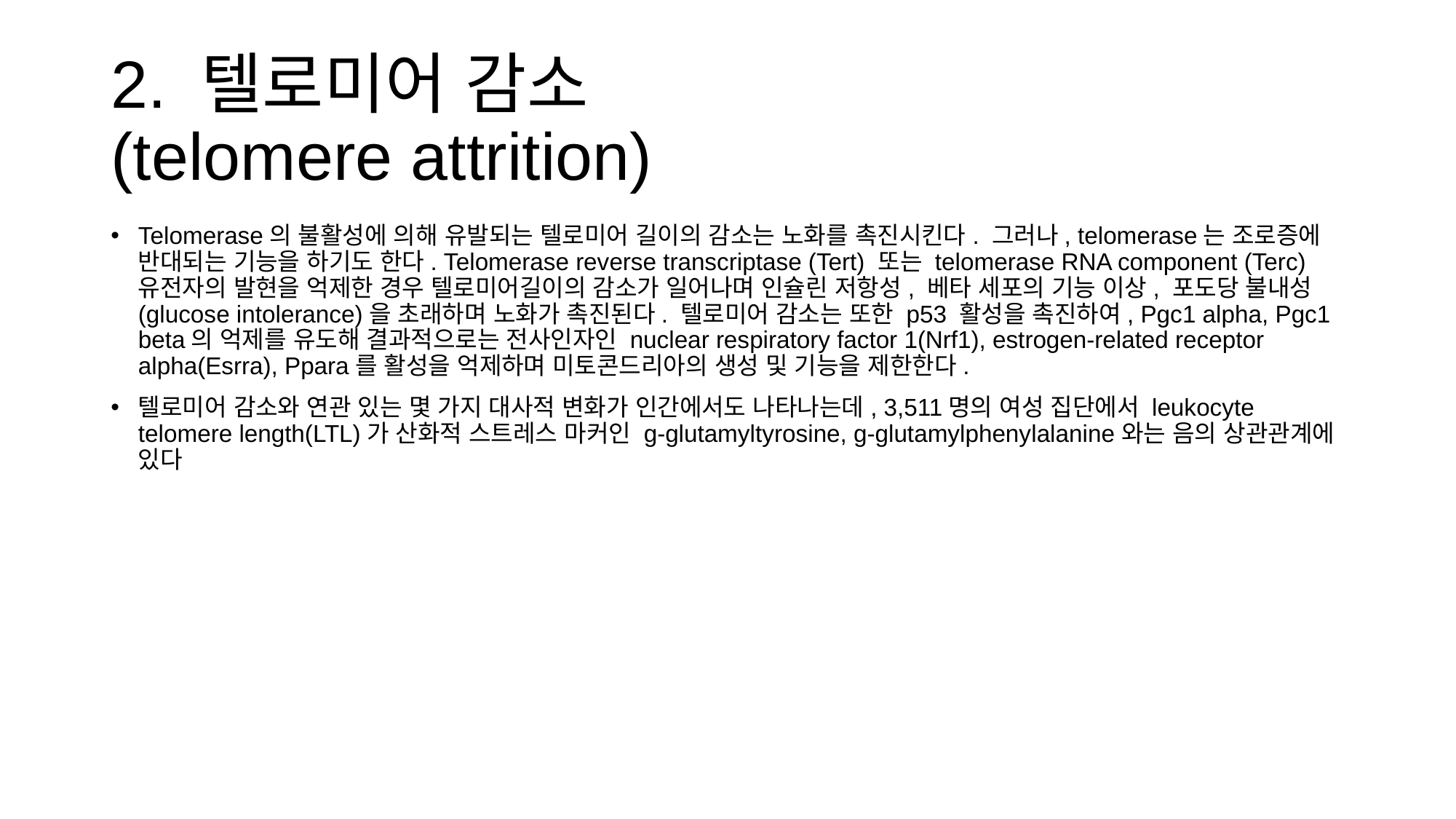

# 2. 텔로미어 감소 (telomere attrition)
Telomerase의 불활성에 의해 유발되는 텔로미어 길이의 감소는 노화를 촉진시킨다. 그러나, telomerase는 조로증에 반대되는 기능을 하기도 한다. Telomerase reverse transcriptase (Tert) 또는 telomerase RNA component (Terc) 유전자의 발현을 억제한 경우 텔로미어길이의 감소가 일어나며 인슐린 저항성, 베타 세포의 기능 이상, 포도당 불내성(glucose intolerance)을 초래하며 노화가 촉진된다. 텔로미어 감소는 또한 p53 활성을 촉진하여, Pgc1 alpha, Pgc1 beta의 억제를 유도해 결과적으로는 전사인자인 nuclear respiratory factor 1(Nrf1), estrogen-related receptor alpha(Esrra), Ppara를 활성을 억제하며 미토콘드리아의 생성 및 기능을 제한한다.
텔로미어 감소와 연관 있는 몇 가지 대사적 변화가 인간에서도 나타나는데, 3,511명의 여성 집단에서 leukocyte telomere length(LTL)가 산화적 스트레스 마커인 g-glutamyltyrosine, g-glutamylphenylalanine와는 음의 상관관계에 있다